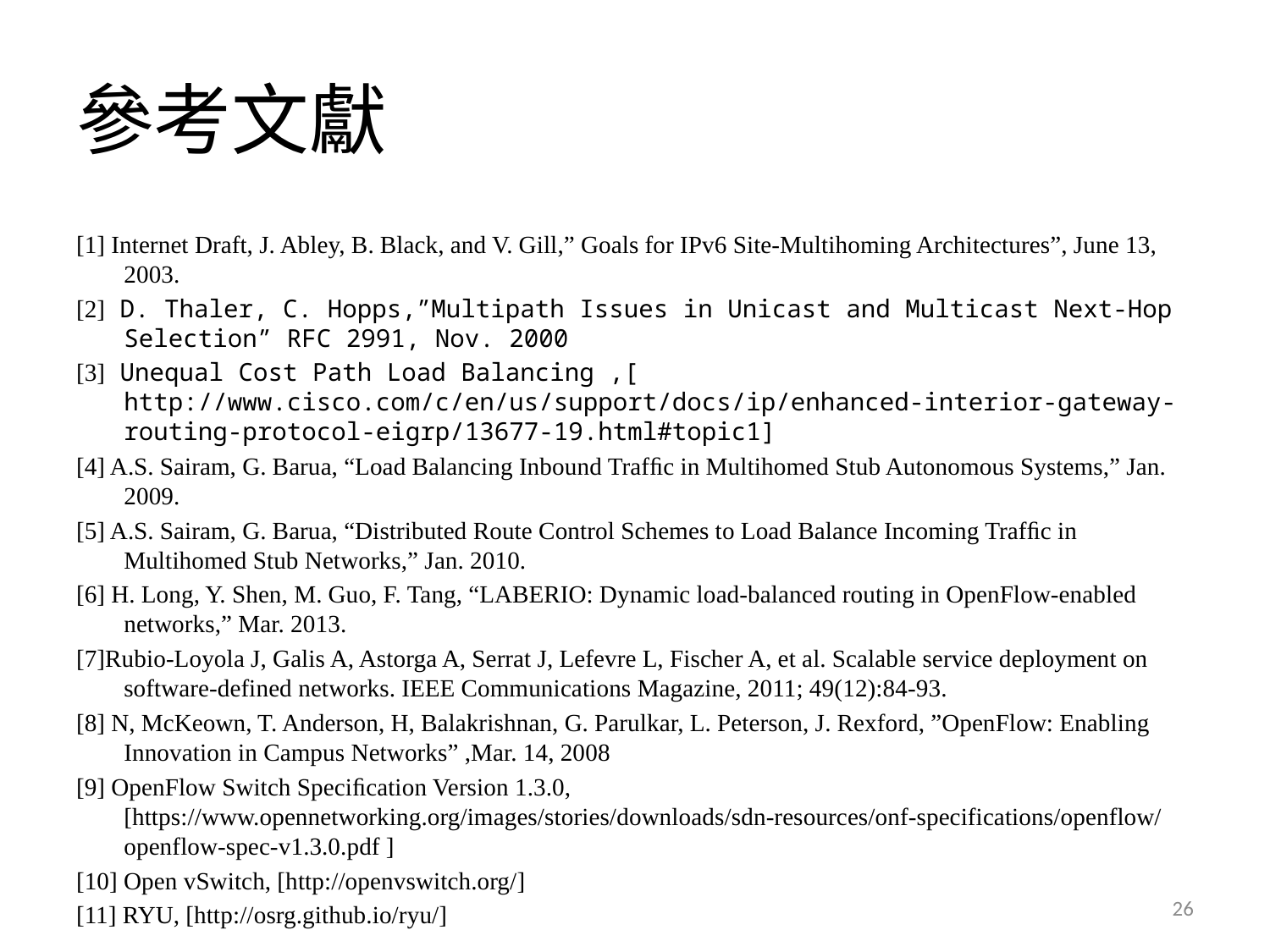

# 參考文獻
[1] Internet Draft, J. Abley, B. Black, and V. Gill,” Goals for IPv6 Site-Multihoming Architectures”, June 13, 2003.
[2] D. Thaler, C. Hopps,”Multipath Issues in Unicast and Multicast Next-Hop Selection” RFC 2991, Nov. 2000
[3] Unequal Cost Path Load Balancing ,[ http://www.cisco.com/c/en/us/support/docs/ip/enhanced-interior-gateway-routing-protocol-eigrp/13677-19.html#topic1]
[4] A.S. Sairam, G. Barua, “Load Balancing Inbound Trafﬁc in Multihomed Stub Autonomous Systems,” Jan. 2009.
[5] A.S. Sairam, G. Barua, “Distributed Route Control Schemes to Load Balance Incoming Trafﬁc in Multihomed Stub Networks,” Jan. 2010.
[6] H. Long, Y. Shen, M. Guo, F. Tang, “LABERIO: Dynamic load-balanced routing in OpenFlow-enabled networks,” Mar. 2013.
[7]Rubio-Loyola J, Galis A, Astorga A, Serrat J, Lefevre L, Fischer A, et al. Scalable service deployment on software-defined networks. IEEE Communications Magazine, 2011; 49(12):84-93.
[8] N, McKeown, T. Anderson, H, Balakrishnan, G. Parulkar, L. Peterson, J. Rexford, ”OpenFlow: Enabling Innovation in Campus Networks” ,Mar. 14, 2008
[9] OpenFlow Switch Speciﬁcation Version 1.3.0, [https://www.opennetworking.org/images/stories/downloads/sdn-resources/onf-specifications/openflow/openflow-spec-v1.3.0.pdf ]
[10] Open vSwitch, [http://openvswitch.org/]
[11] RYU, [http://osrg.github.io/ryu/]

26